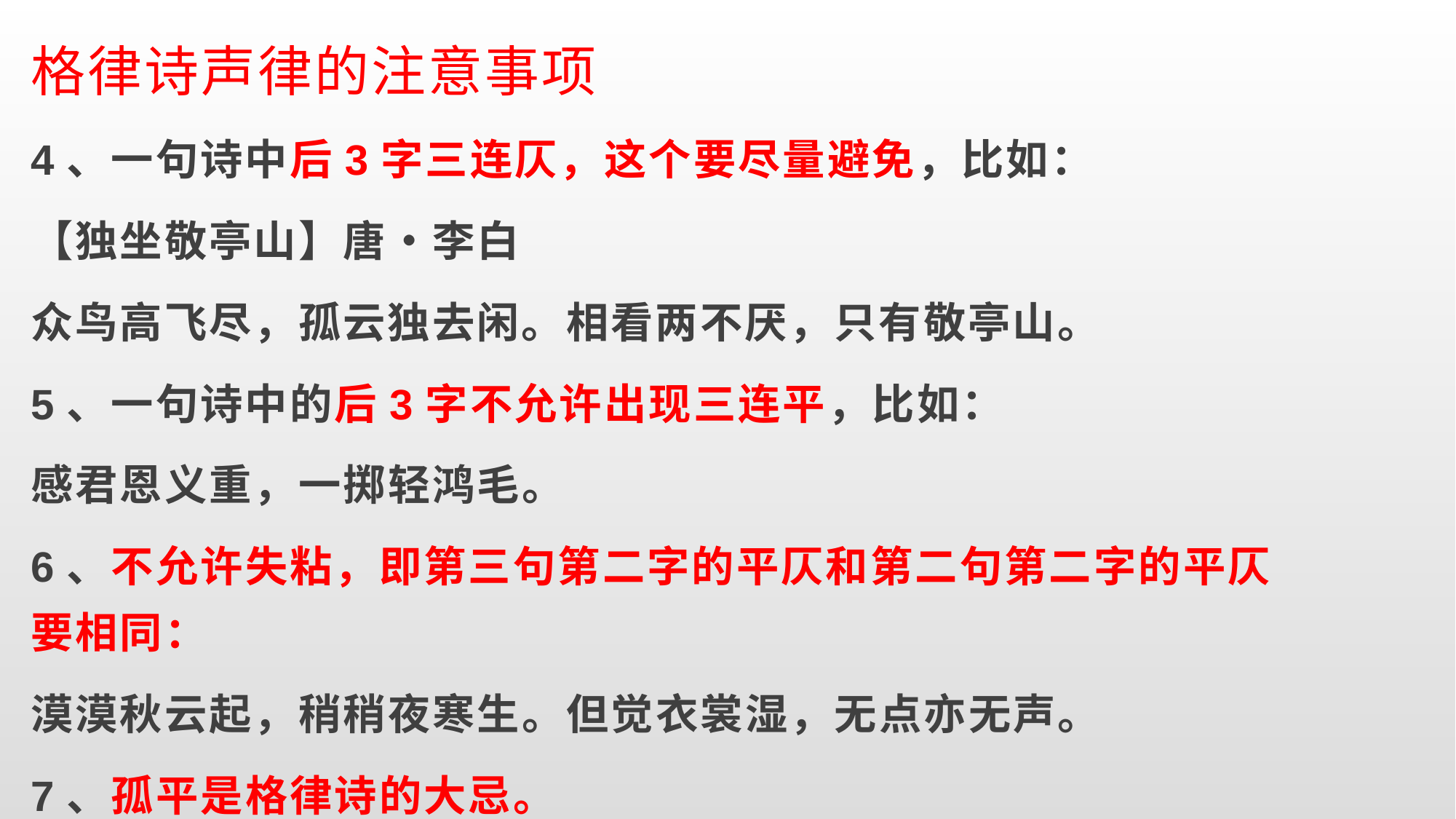

格律诗声律的注意事项
4、一句诗中后3字三连仄，这个要尽量避免，比如：
【独坐敬亭山】唐•李白
众鸟高飞尽，孤云独去闲。相看两不厌，只有敬亭山。
5、一句诗中的后3字不允许出现三连平，比如：
感君恩义重，一掷轻鸿毛。
6、不允许失粘，即第三句第二字的平仄和第二句第二字的平仄要相同：
漠漠秋云起，稍稍夜寒生。但觉衣裳湿，无点亦无声。
7、孤平是格律诗的大忌。